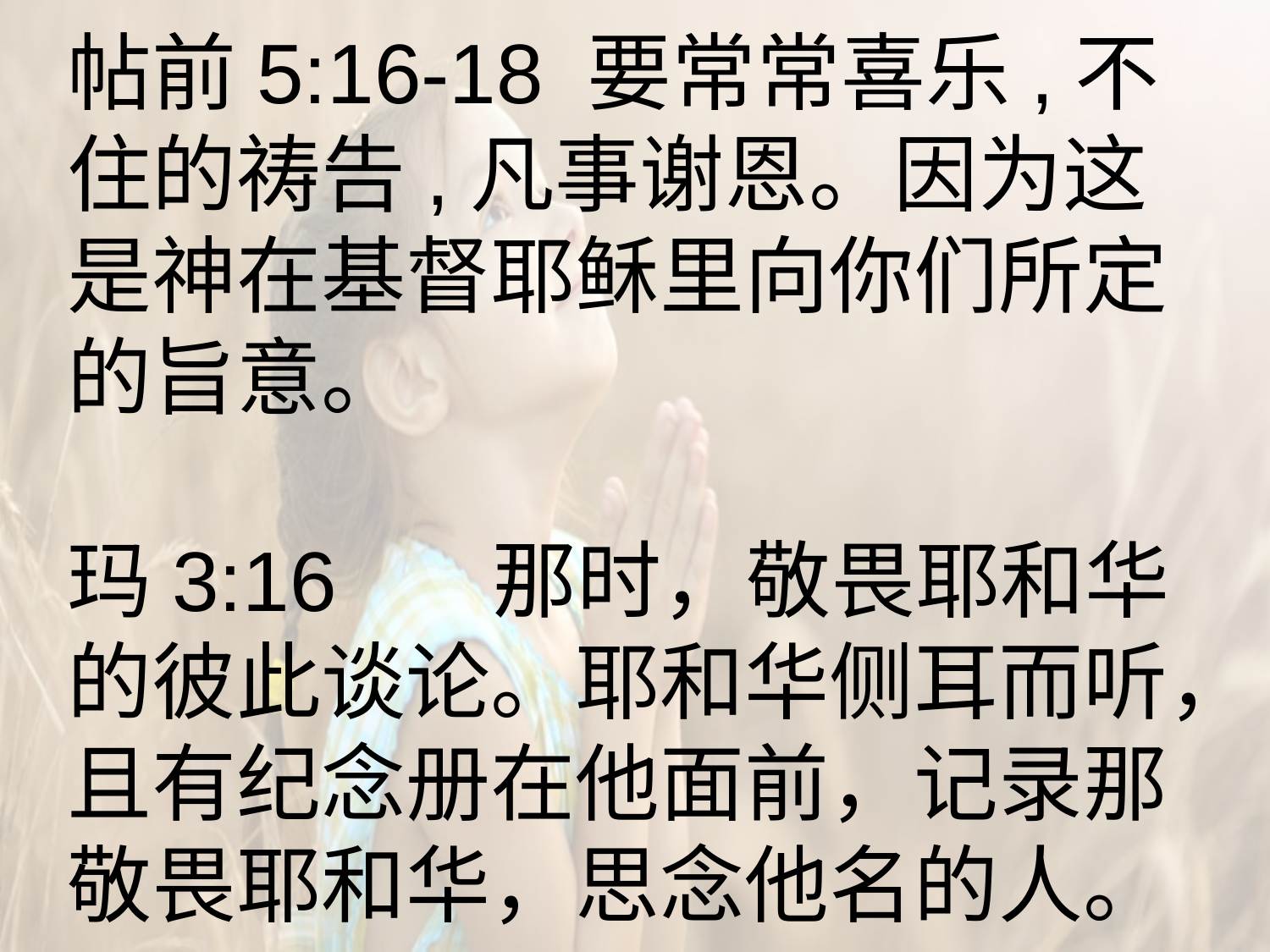

帖前5:16-18 要常常喜乐,不住的祷告,凡事谢恩。因为这是神在基督耶稣里向你们所定的旨意。

玛3:16	 那时，敬畏耶和华的彼此谈论。耶和华侧耳而听，且有纪念册在他面前，记录那敬畏耶和华，思念他名的人。